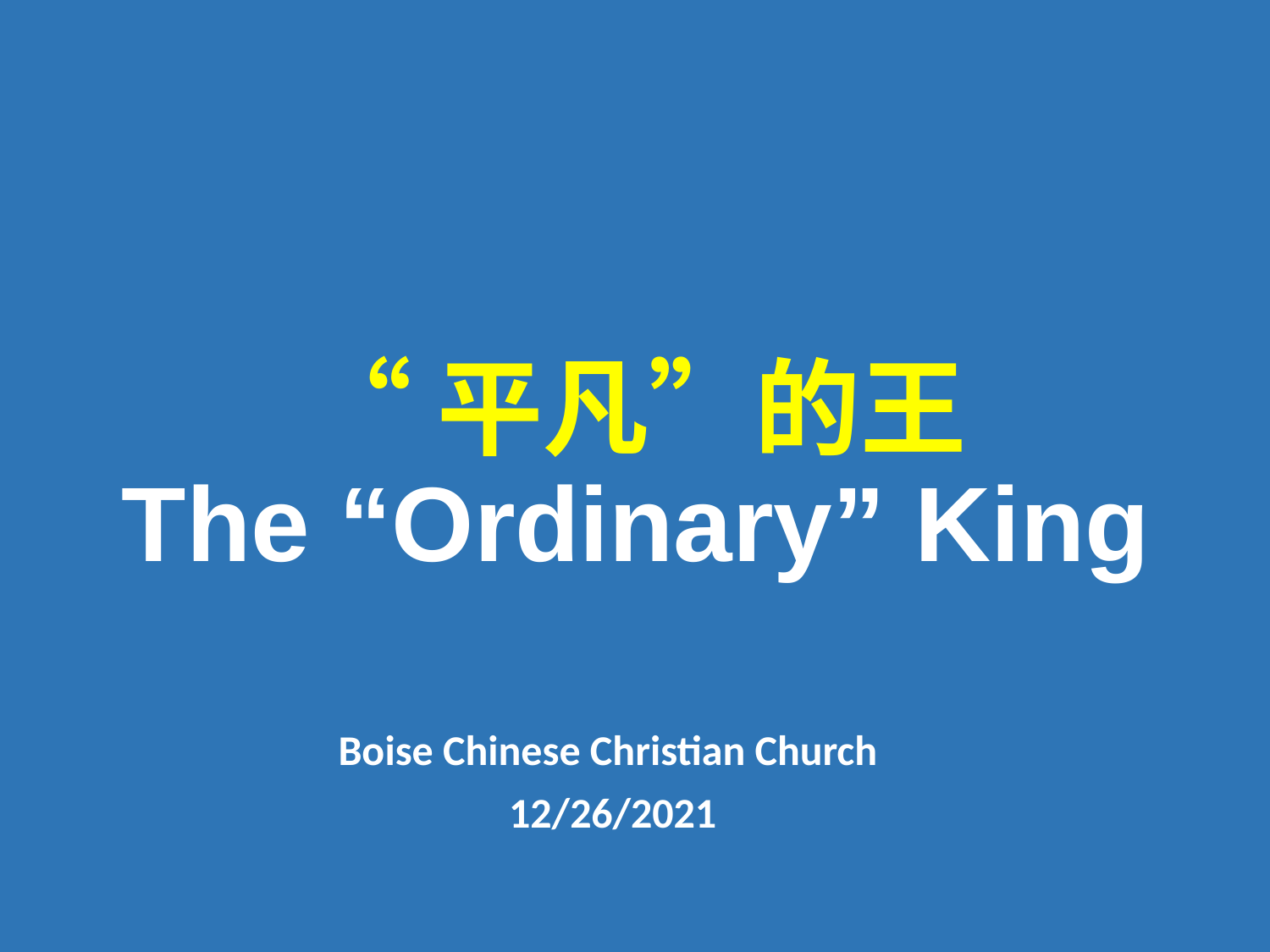

# “平凡”的王 The “Ordinary” King
Boise Chinese Christian Church
12/26/2021